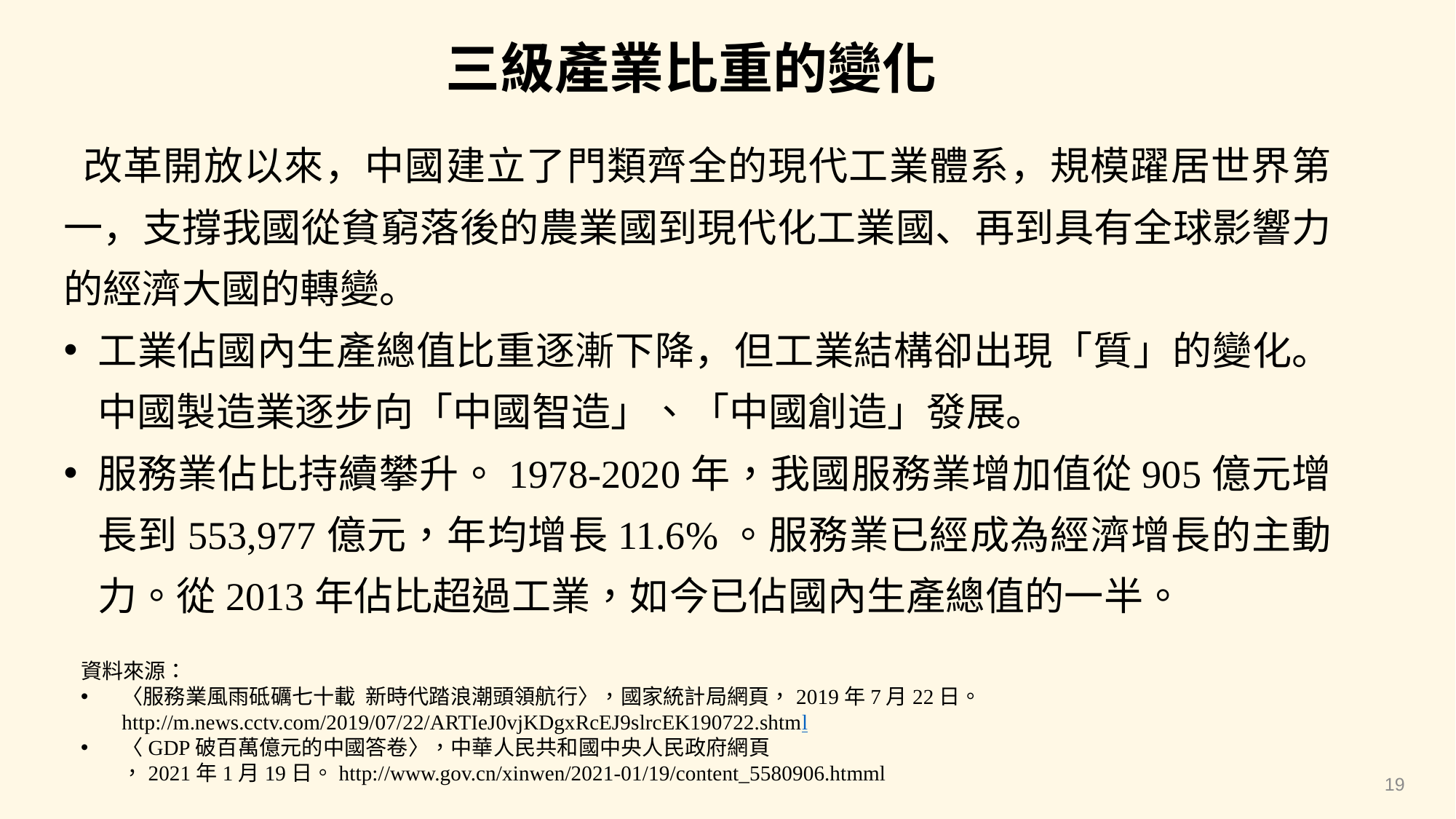

三級產業比重的變化
 改革開放以來，中國建立了門類齊全的現代工業體系，規模躍居世界第一，支撐我國從貧窮落後的農業國到現代化工業國、再到具有全球影響力的經濟大國的轉變。
工業佔國內生產總值比重逐漸下降，但工業結構卻出現「質」的變化。中國製造業逐步向「中國智造」、「中國創造」發展。
服務業佔比持續攀升。1978-2020年，我國服務業增加值從905億元增長到553,977億元，年均增長11.6%。服務業已經成為經濟增長的主動力。從2013年佔比超過工業，如今已佔國內生產總值的一半。
資料來源：
〈服務業風雨砥礪七十載  新時代踏浪潮頭領航行〉，國家統計局網頁，2019年7月22日。 http://m.news.cctv.com/2019/07/22/ARTIeJ0vjKDgxRcEJ9slrcEK190722.shtml
〈GDP破百萬億元的中國答卷〉，中華人民共和國中央人民政府網頁 ，2021年1月19日。http://www.gov.cn/xinwen/2021-01/19/content_5580906.htmml